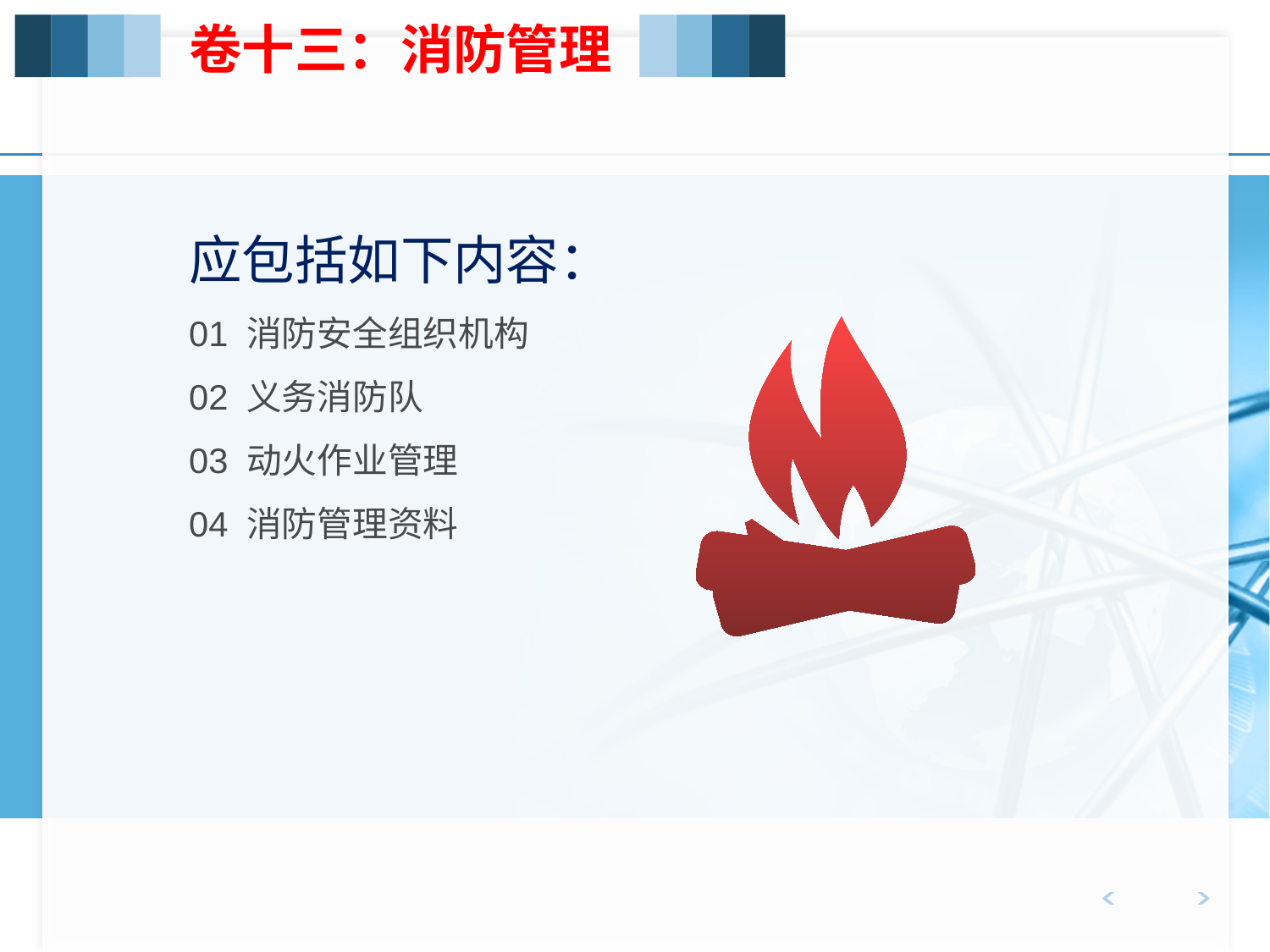

卷十三：消防管理

应包括如下内容：
01 消防安全组织机构
02 义务消防队
03 动火作业管理
04 消防管理资料